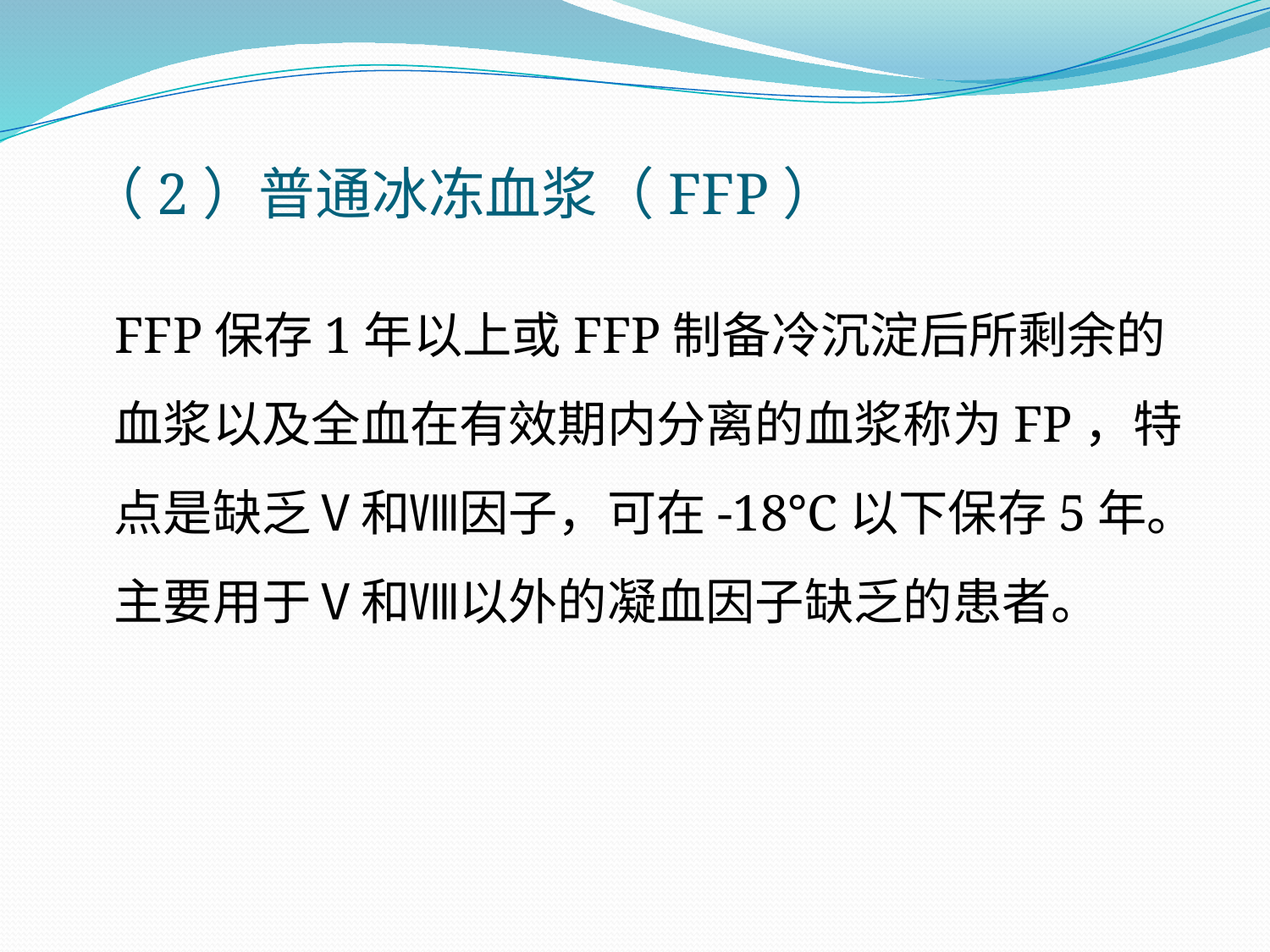

# （2）普通冰冻血浆（FFP）
   FFP保存1年以上或FFP制备冷沉淀后所剩余的血浆以及全血在有效期内分离的血浆称为FP，特点是缺乏Ⅴ和Ⅷ因子，可在-18°C以下保存5年。主要用于Ⅴ和Ⅷ以外的凝血因子缺乏的患者。